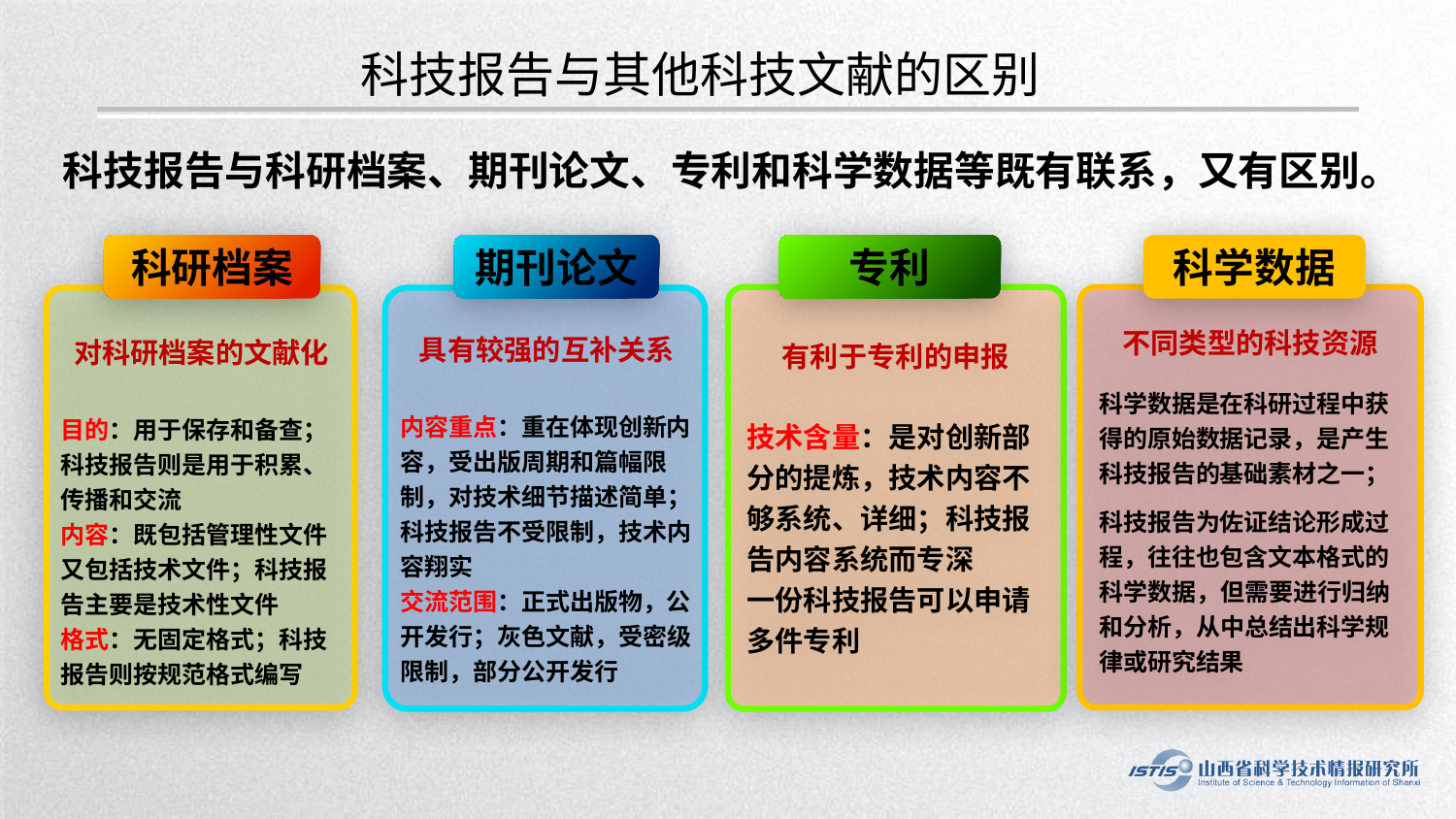

科技报告与其他科技文献的区别
科技报告与科研档案、期刊论文、专利和科学数据等既有联系，又有区别。
专利
科学数据
科研档案
期刊论文

具有较强的互补关系

内容重点：重在体现创新内容，受出版周期和篇幅限制，对技术细节描述简单；科技报告不受限制，技术内容翔实
交流范围：正式出版物，公开发行；灰色文献，受密级限制，部分公开发行
对科研档案的文献化

目的：用于保存和备查；科技报告则是用于积累、传播和交流
内容：既包括管理性文件又包括技术文件；科技报告主要是技术性文件
格式：无固定格式；科技报告则按规范格式编写

有利于专利的申报

技术含量：是对创新部分的提炼，技术内容不够系统、详细；科技报告内容系统而专深
一份科技报告可以申请多件专利

不同类型的科技资源

科学数据是在科研过程中获得的原始数据记录，是产生科技报告的基础素材之一；

科技报告为佐证结论形成过程，往往也包含文本格式的科学数据，但需要进行归纳和分析，从中总结出科学规律或研究结果